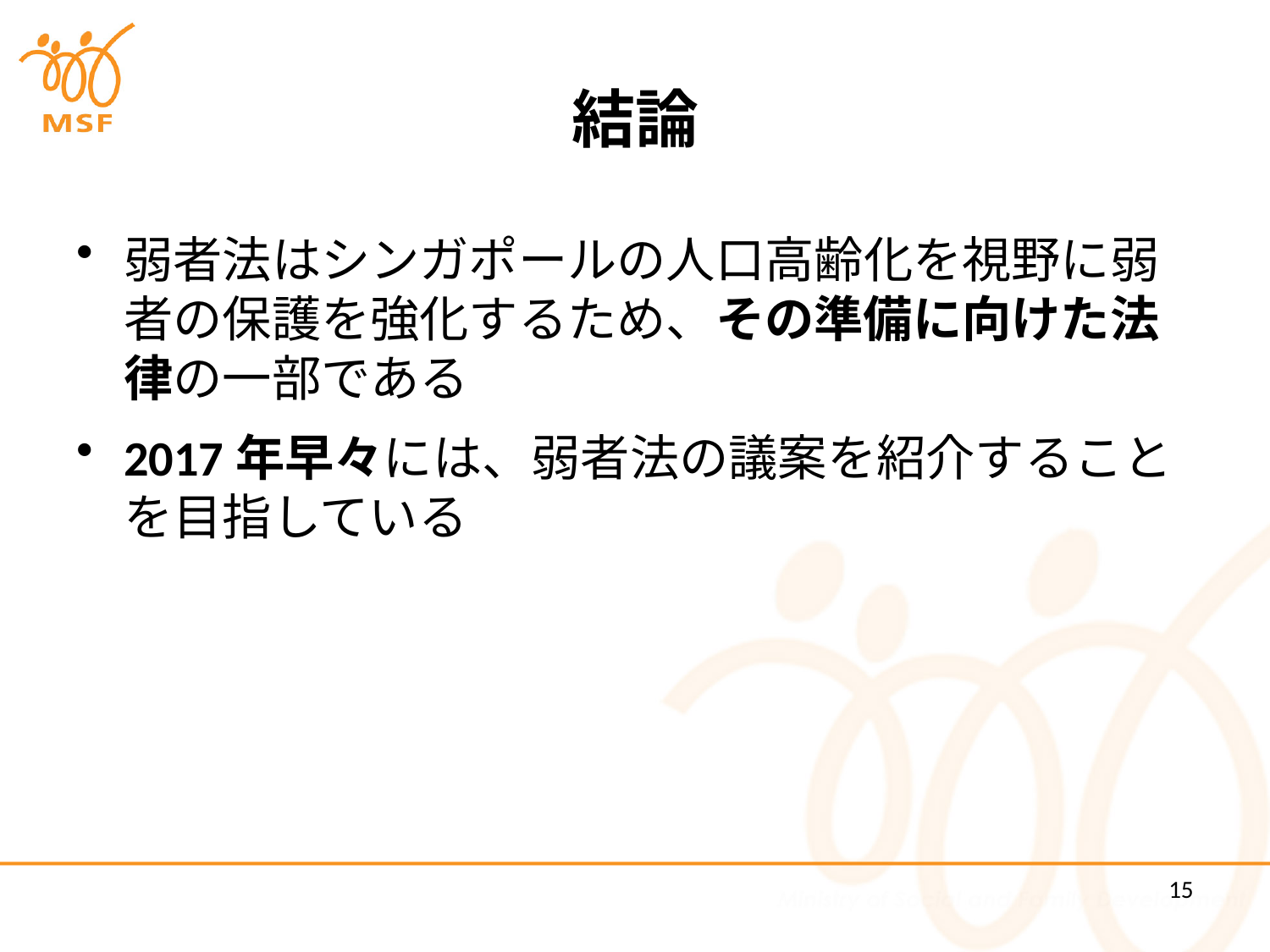

# 結論
弱者法はシンガポールの人口高齢化を視野に弱者の保護を強化するため、その準備に向けた法律の一部である
2017年早々には、弱者法の議案を紹介することを目指している
15